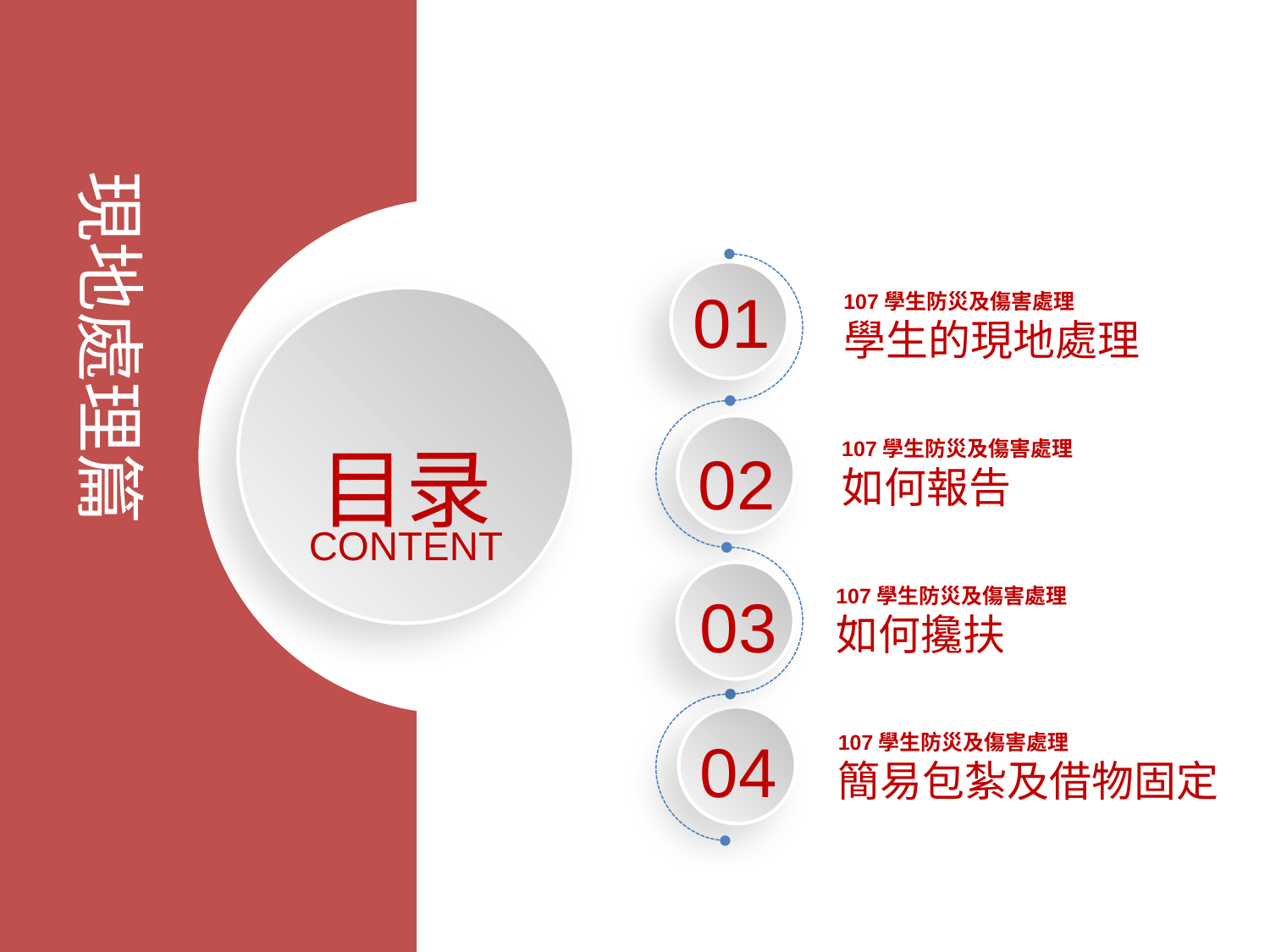

現地處理篇

01
107學生防災及傷害處理
學生的現地處理

目录
CONTENT

02
107學生防災及傷害處理
如何報告

03
107學生防災及傷害處理
如何攙扶

04
107學生防災及傷害處理
簡易包紮及借物固定